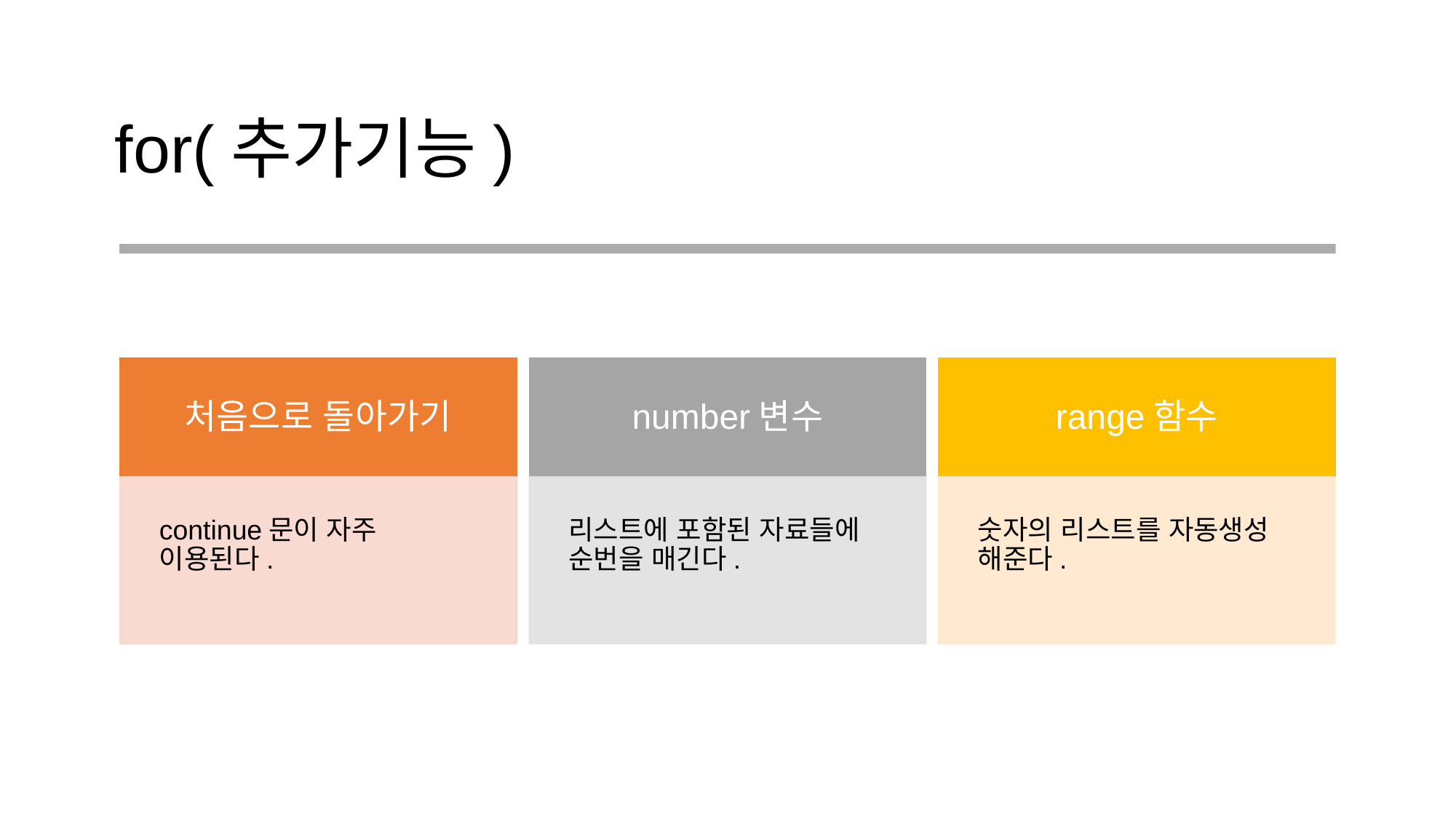

# for(추가기능)

처음으로 돌아가기
continue문이 자주 이용된다.
number변수
리스트에 포함된 자료들에 순번을 매긴다.
range함수
숫자의 리스트를 자동생성 해준다.